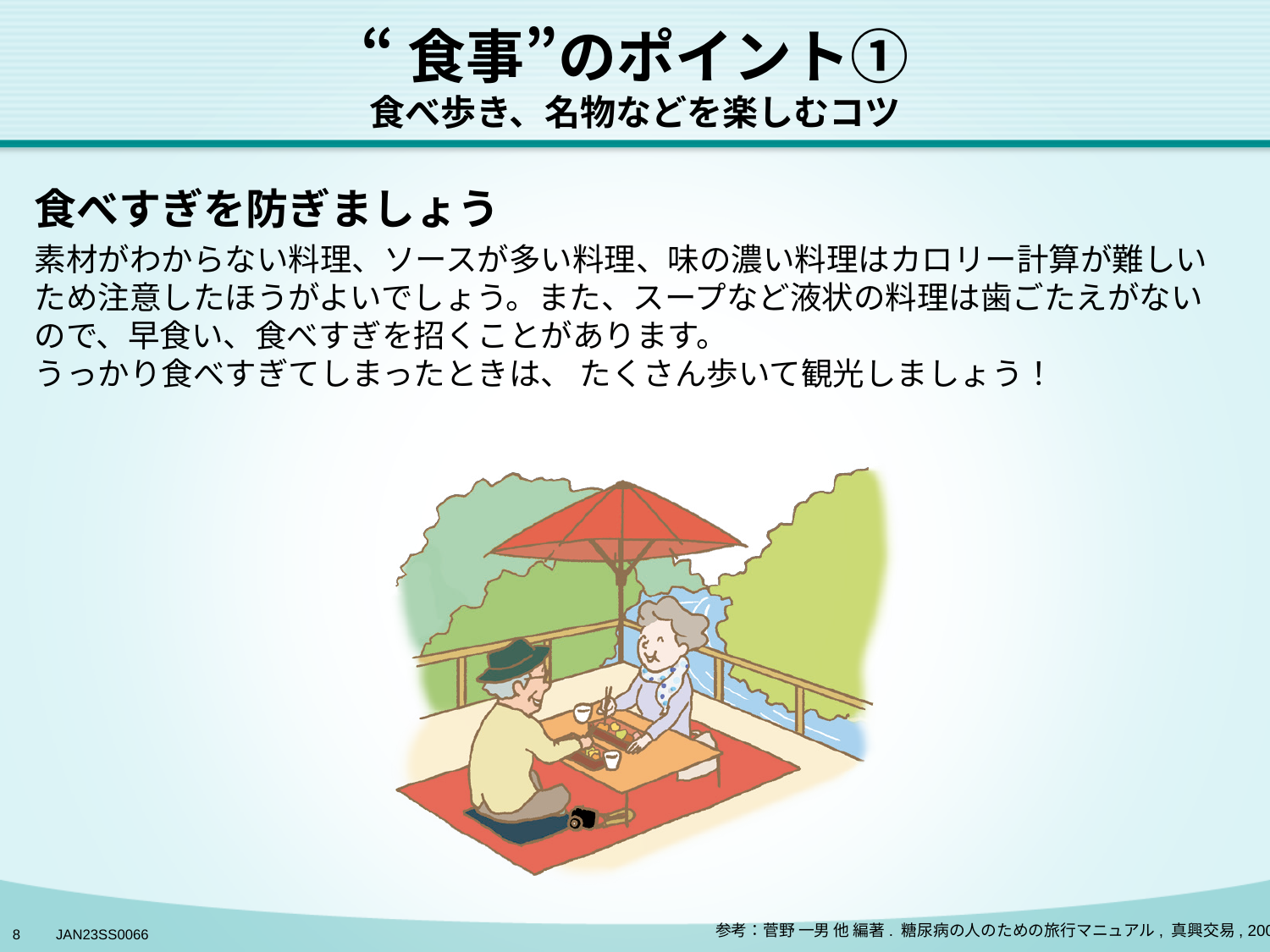

# “食事”のポイント① 食べ歩き、名物などを楽しむコツ
食べすぎを防ぎましょう
素材がわからない料理、ソースが多い料理、味の濃い料理はカロリー計算が難しいため注意したほうがよいでしょう。また、スープなど液状の料理は歯ごたえがないので、早食い、食べすぎを招くことがあります。
うっかり食べすぎてしまったときは、 たくさん歩いて観光しましょう！

参考：菅野 一男 他 編著. 糖尿病の人のための旅行マニュアル, 真興交易, 2006.
8